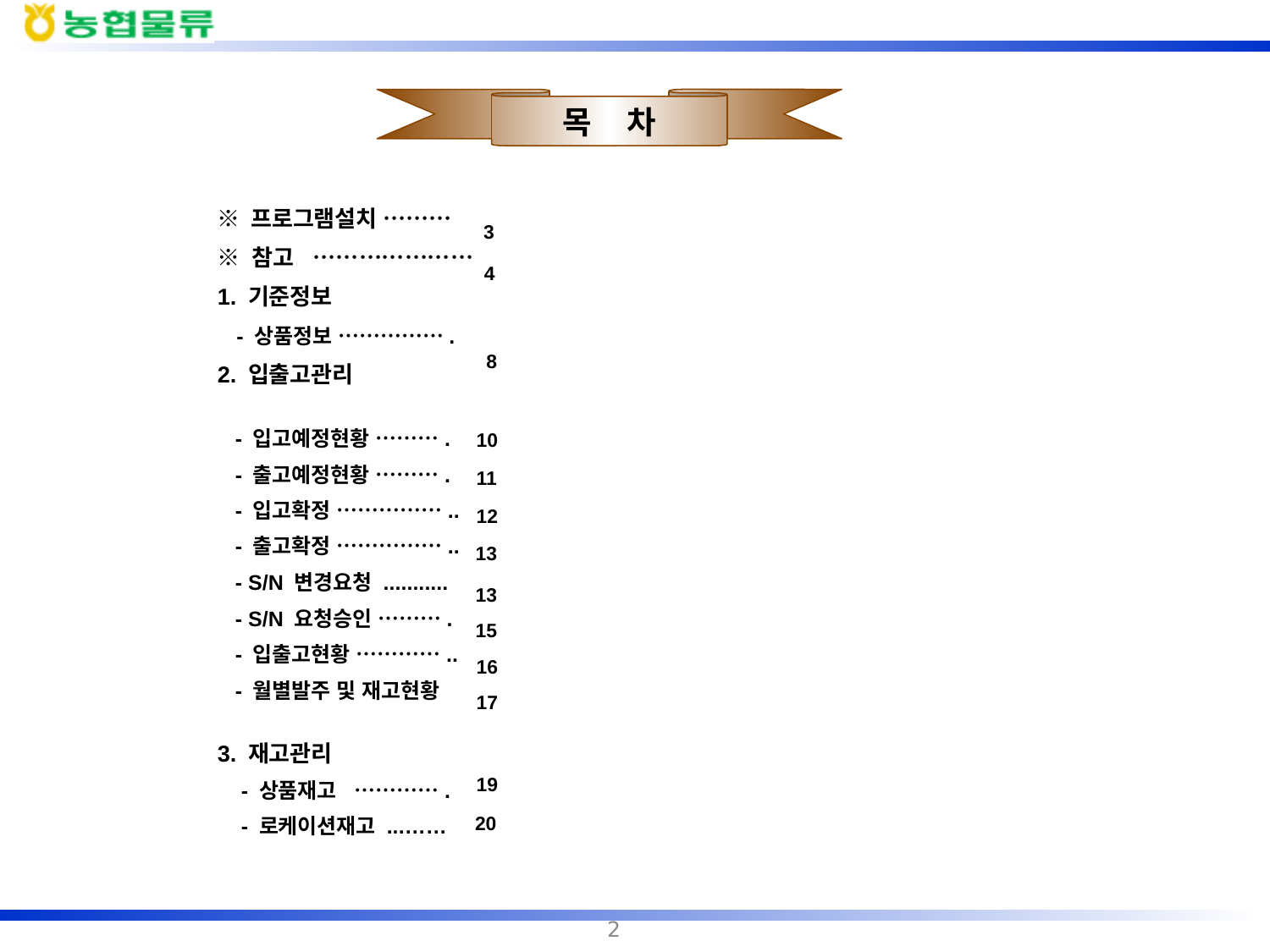

목    차
※ 프로그램설치 ………
※ 참고   …………………
1. 기준정보
   - 상품정보 …………….
2. 입출고관리
   - 입고예정현황 ……….
   - 출고예정현황 ……….
   - 입고확정 ……………..
   - 출고확정 ……………..
   - S/N 변경요청 ...........
   - S/N 요청승인 ……….
   - 입출고현황 …………..
   - 월별발주 및 재고현황
3. 재고관리
    - 상품재고   ………….
    - 로케이션재고 ...……
3

4

8
10
11

12

13

13

15

16

17

19

20

2